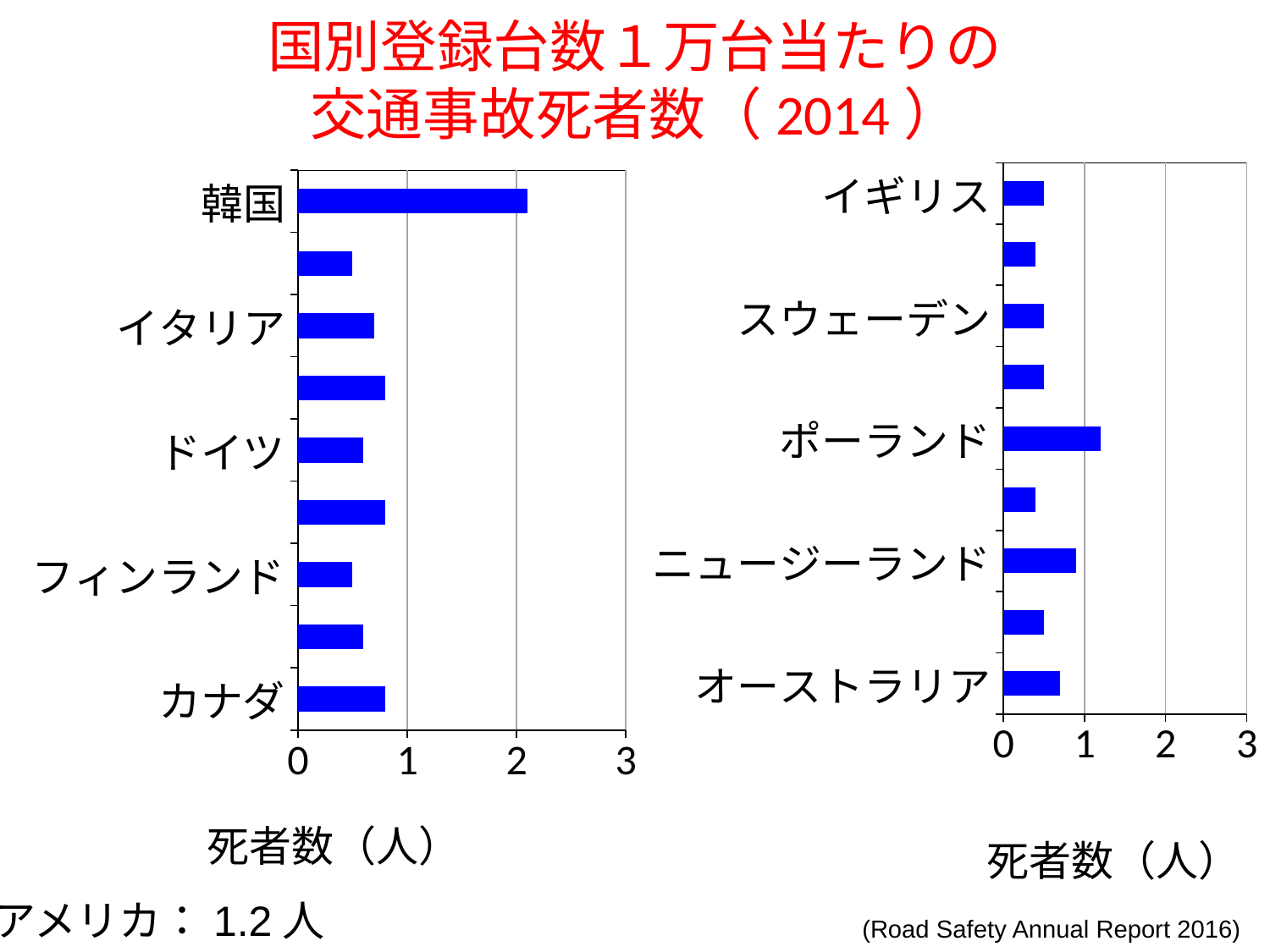

# 国別登録台数１万台当たりの 交通事故死者数（2014）

### Chart

| Category | 系列 1 |
|---|---|
| オーストラリア | 0.7 |
| オランダ | 0.5 |
| ニュージーランド | 0.9 |
| ノルウェイ | 0.4 |
| ポーランド | 1.2 |
| スペイン | 0.5 |
| スウェーデン | 0.5 |
| スイス | 0.4 |
| イギリス | 0.5 |

### Chart

| Category | 系列 1 |
|---|---|
| カナダ | 0.8 |
| デンマーク | 0.6 |
| フィンランド | 0.5 |
| フランス | 0.8 |
| ドイツ | 0.6 |
| ギリシャ | 0.8 |
| イタリア | 0.7 |
| 日本 | 0.5 |
| 韓国 | 2.1 |
アメリカ：1.2人
(Road Safety Annual Report 2016)